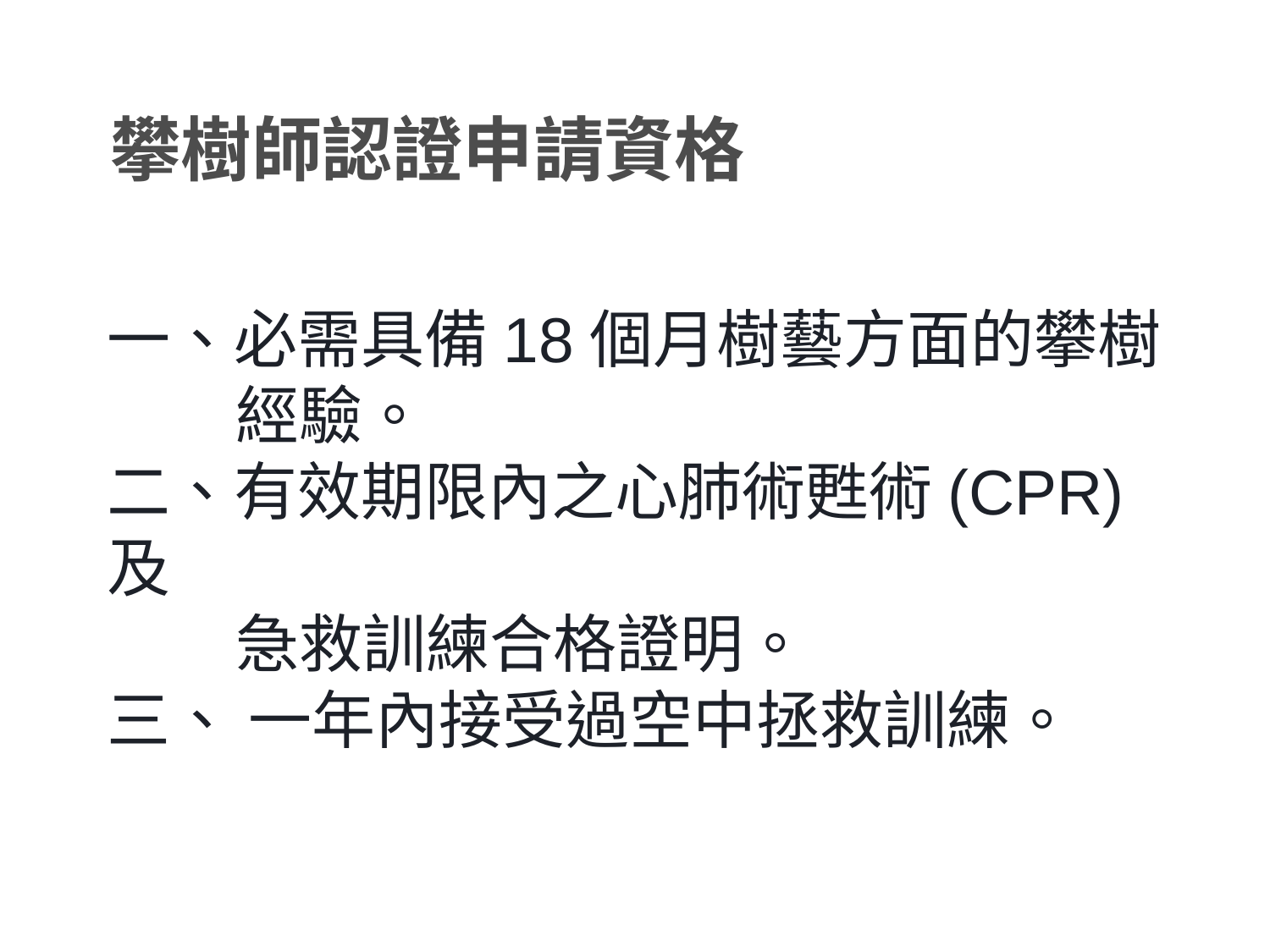

攀樹師認證申請資格
一、必需具備18個月樹藝方面的攀樹
        經驗。
二、有效期限內之心肺術甦術(CPR)及
        急救訓練合格證明。
三、 一年內接受過空中拯救訓練。